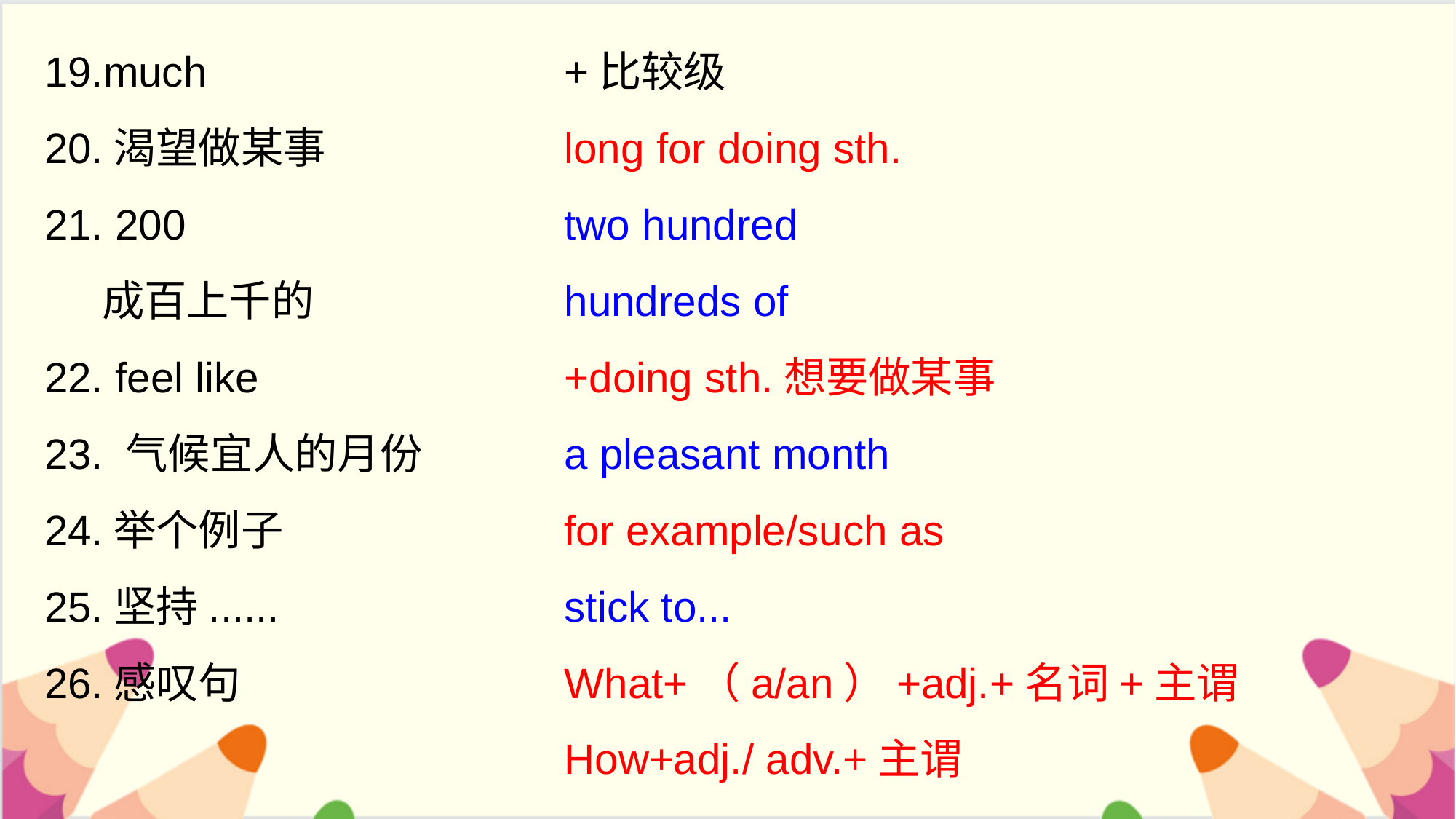

19.much
20.渴望做某事
21. 200
     成百上千的
22. feel like
23. 气候宜人的月份
24.举个例子
25.坚持......
26.感叹句
+比较级
long for doing sth.
two hundred
hundreds of
+doing sth.想要做某事
a pleasant month
for example/such as
stick to...
What+（a/an）+adj.+名词+主谓
How+adj./ adv.+主谓